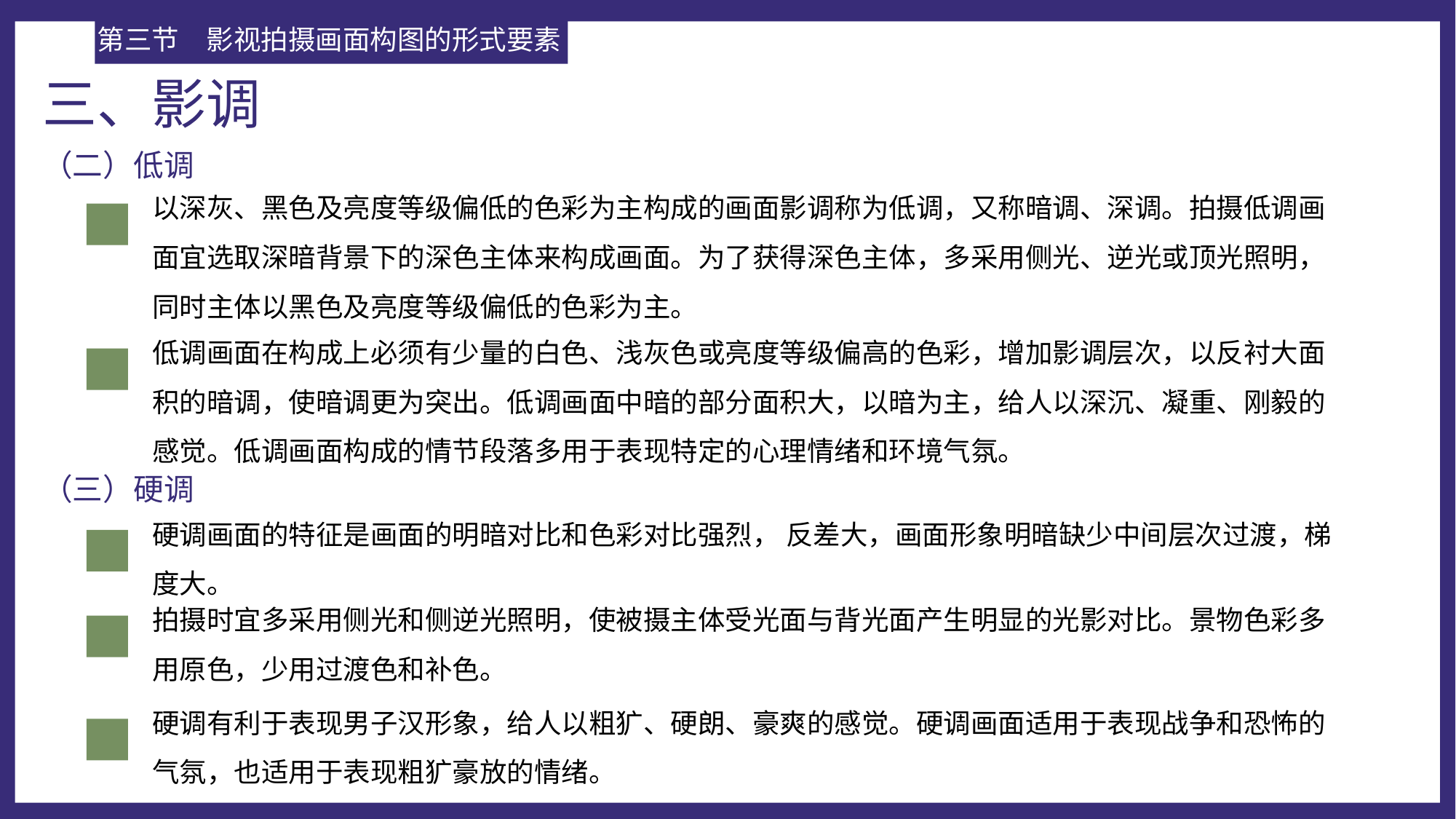

第三节	影视拍摄画面构图的形式要素
三、影调
（二）低调
以深灰、黑色及亮度等级偏低的色彩为主构成的画面影调称为低调，又称暗调、深调。拍摄低调画面宜选取深暗背景下的深色主体来构成画面。为了获得深色主体，多采用侧光、逆光或顶光照明，同时主体以黑色及亮度等级偏低的色彩为主。

低调画面在构成上必须有少量的白色、浅灰色或亮度等级偏高的色彩，增加影调层次，以反衬大面积的暗调，使暗调更为突出。低调画面中暗的部分面积大，以暗为主，给人以深沉、凝重、刚毅的感觉。低调画面构成的情节段落多用于表现特定的心理情绪和环境气氛。

（三）硬调
硬调画面的特征是画面的明暗对比和色彩对比强烈， 反差大，画面形象明暗缺少中间层次过渡，梯度大。

拍摄时宜多采用侧光和侧逆光照明，使被摄主体受光面与背光面产生明显的光影对比。景物色彩多用原色，少用过渡色和补色。

硬调有利于表现男子汉形象，给人以粗犷、硬朗、豪爽的感觉。硬调画面适用于表现战争和恐怖的气氛，也适用于表现粗犷豪放的情绪。